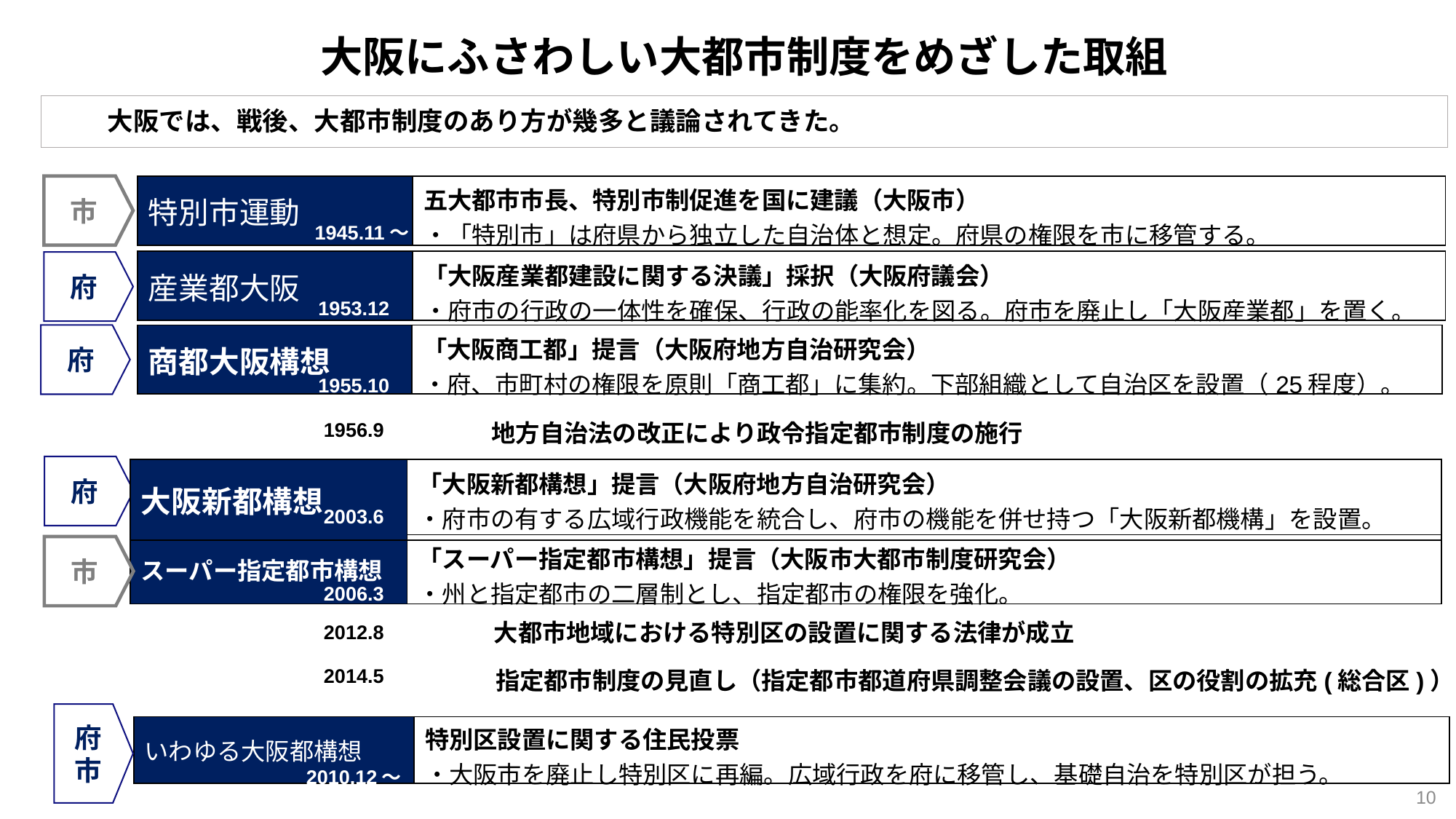

大阪にふさわしい大都市制度をめざした取組

大阪では、戦後、大都市制度のあり方が幾多と議論されてきた。
市
| 特別市運動 | 五大都市市長、特別市制促進を国に建議（大阪市） ・「特別市」は府県から独立した自治体と想定。府県の権限を市に移管する。 |
| --- | --- |
1945.11～
| 産業都大阪 | 「大阪産業都建設に関する決議」採択（大阪府議会） ・府市の行政の一体性を確保、行政の能率化を図る。府市を廃止し「大阪産業都」を置く。 |
| --- | --- |
府
1953.12
府
| 商都大阪構想 | 「大阪商工都」提言（大阪府地方自治研究会） ・府、市町村の権限を原則「商工都」に集約。下部組織として自治区を設置（25程度）。 |
| --- | --- |
1955.10
1956.9
地方自治法の改正により政令指定都市制度の施行
府
| 大阪新都構想 | 「大阪新都構想」提言（大阪府地方自治研究会） ・府市の有する広域行政機能を統合し、府市の機能を併せ持つ「大阪新都機構」を設置。 |
| --- | --- |
2003.6
| スーパー指定都市構想 | 「スーパー指定都市構想」提言（大阪市大都市制度研究会） ・州と指定都市の二層制とし、指定都市の権限を強化。 |
| --- | --- |
市
2006.3
2012.8
　大都市地域における特別区の設置に関する法律が成立
2014.5
　指定都市制度の見直し（指定都市都道府県調整会議の設置、区の役割の拡充(総合区)）
府市
| いわゆる大阪都構想 | 特別区設置に関する住民投票 ・大阪市を廃止し特別区に再編。広域行政を府に移管し、基礎自治を特別区が担う。 |
| --- | --- |
2010.12～
10